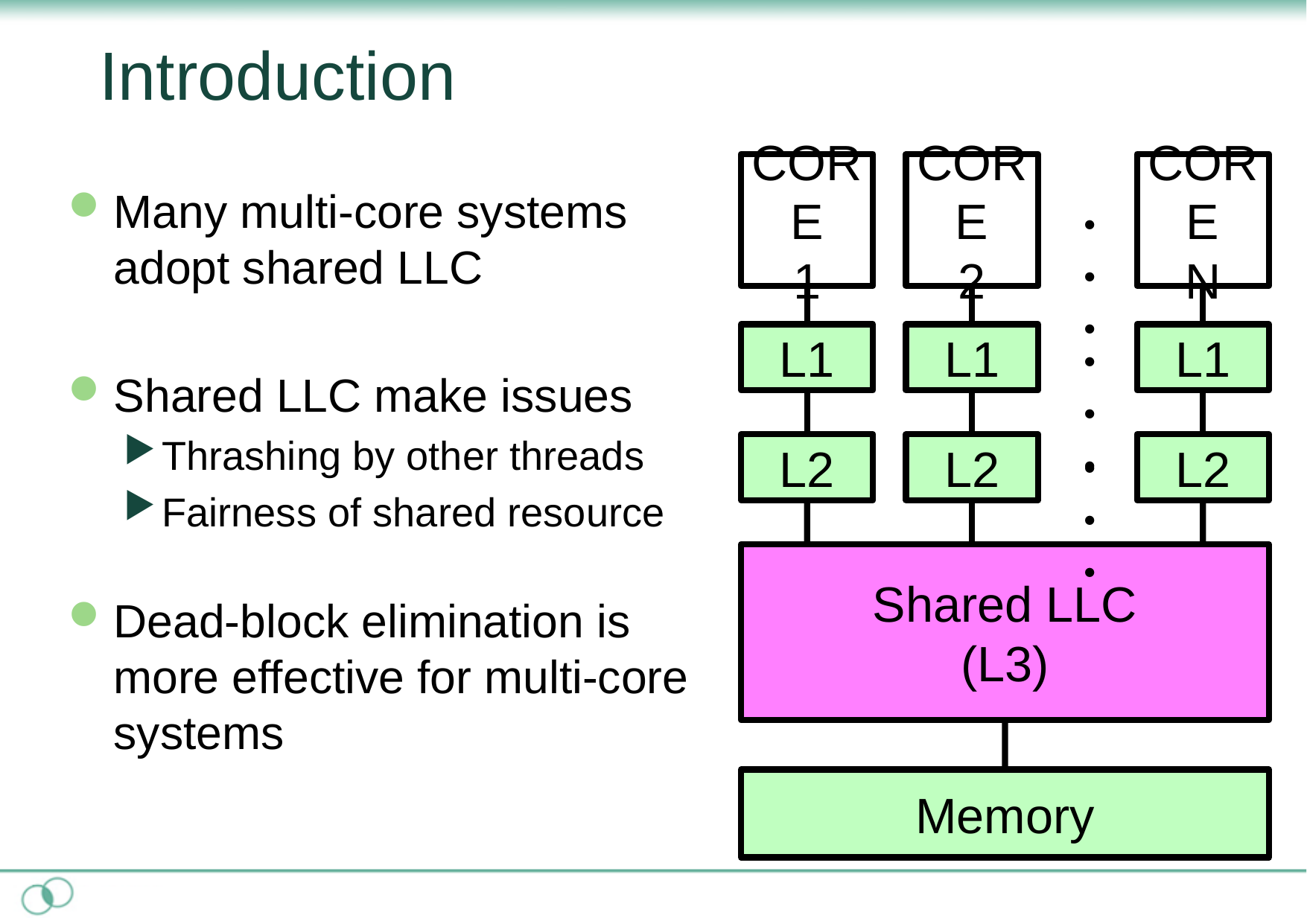

# Introduction
CORE
1
CORE
2
CORE
N
Many multi-core systems adopt shared LLC

Shared LLC make issues
Thrashing by other threads
Fairness of shared resource

Dead-block elimination is more effective for multi-core systems
・・・
L1
L1
L1
・・・
L2
L2
L2
・・・
Shared LLC
(L3)
Memory